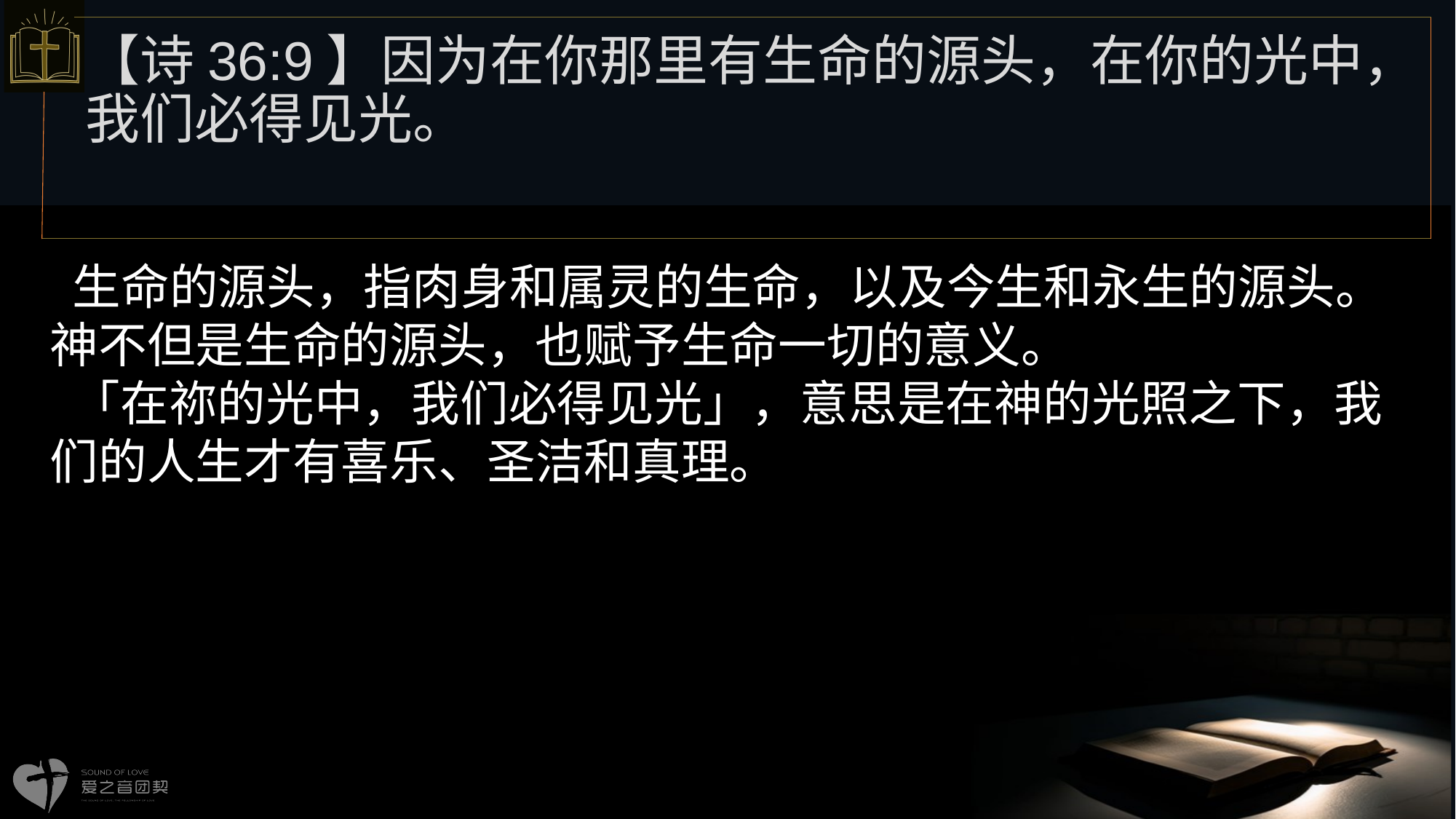

【诗36:9】因为在你那里有生命的源头，在你的光中，我们必得见光。
# 生命的源头，指肉身和属灵的生命，以及今生和永生的源头。神不但是生命的源头，也赋予生命一切的意义。 「在祢的光中，我们必得见光」，意思是在神的光照之下，我们的人生才有喜乐、圣洁和真理。